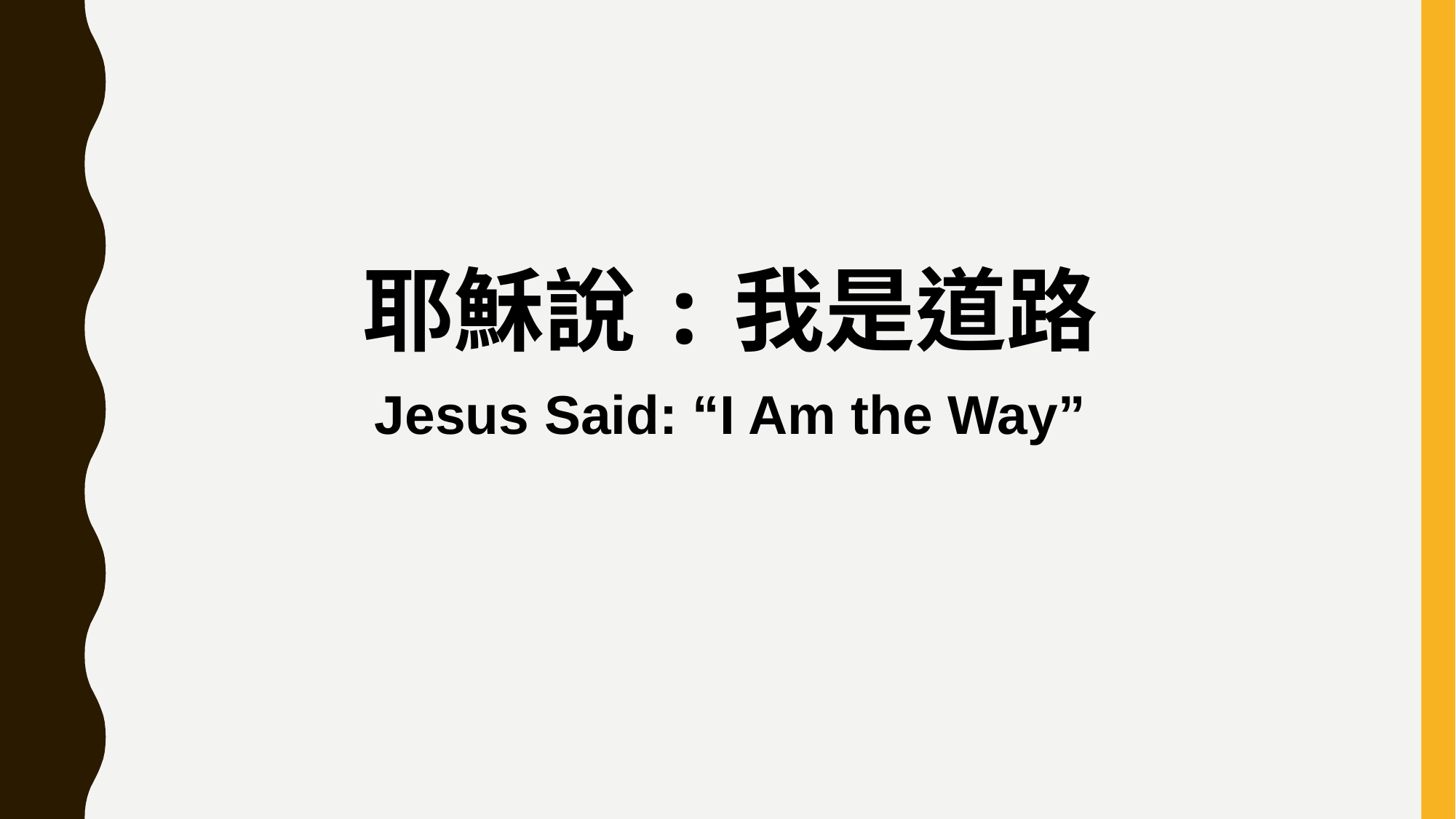

耶穌說:我是道路
Jesus Said: “I Am the Way”